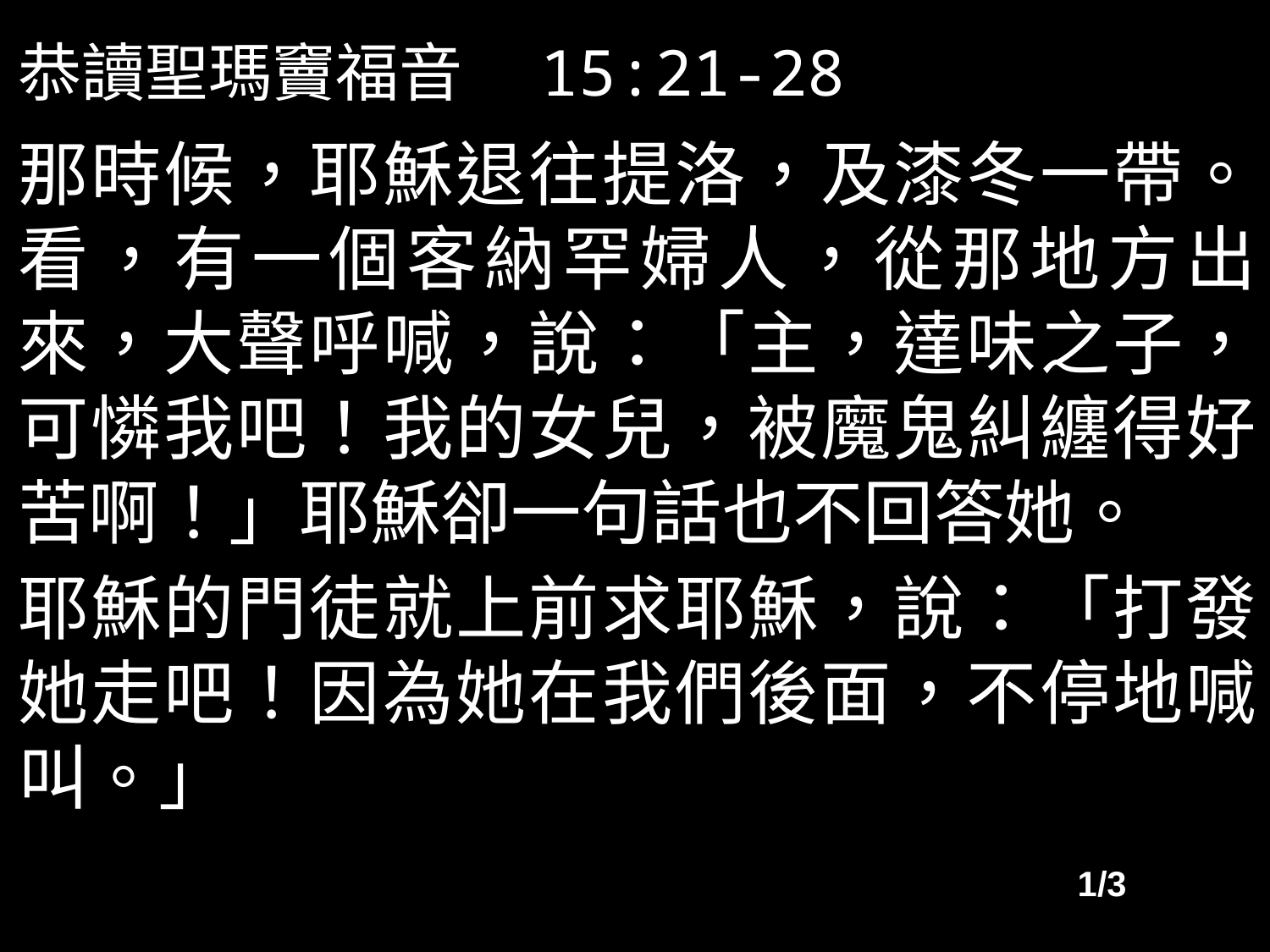

恭讀聖瑪竇福音　15:21-28
那時候，耶穌退往提洛，及漆冬一帶。看，有一個客納罕婦人，從那地方出來，大聲呼喊，說：「主，達味之子，可憐我吧！我的女兒，被魔鬼糾纏得好苦啊！」耶穌卻一句話也不回答她。
耶穌的門徒就上前求耶穌，說：「打發她走吧！因為她在我們後面，不停地喊叫。」

1/3